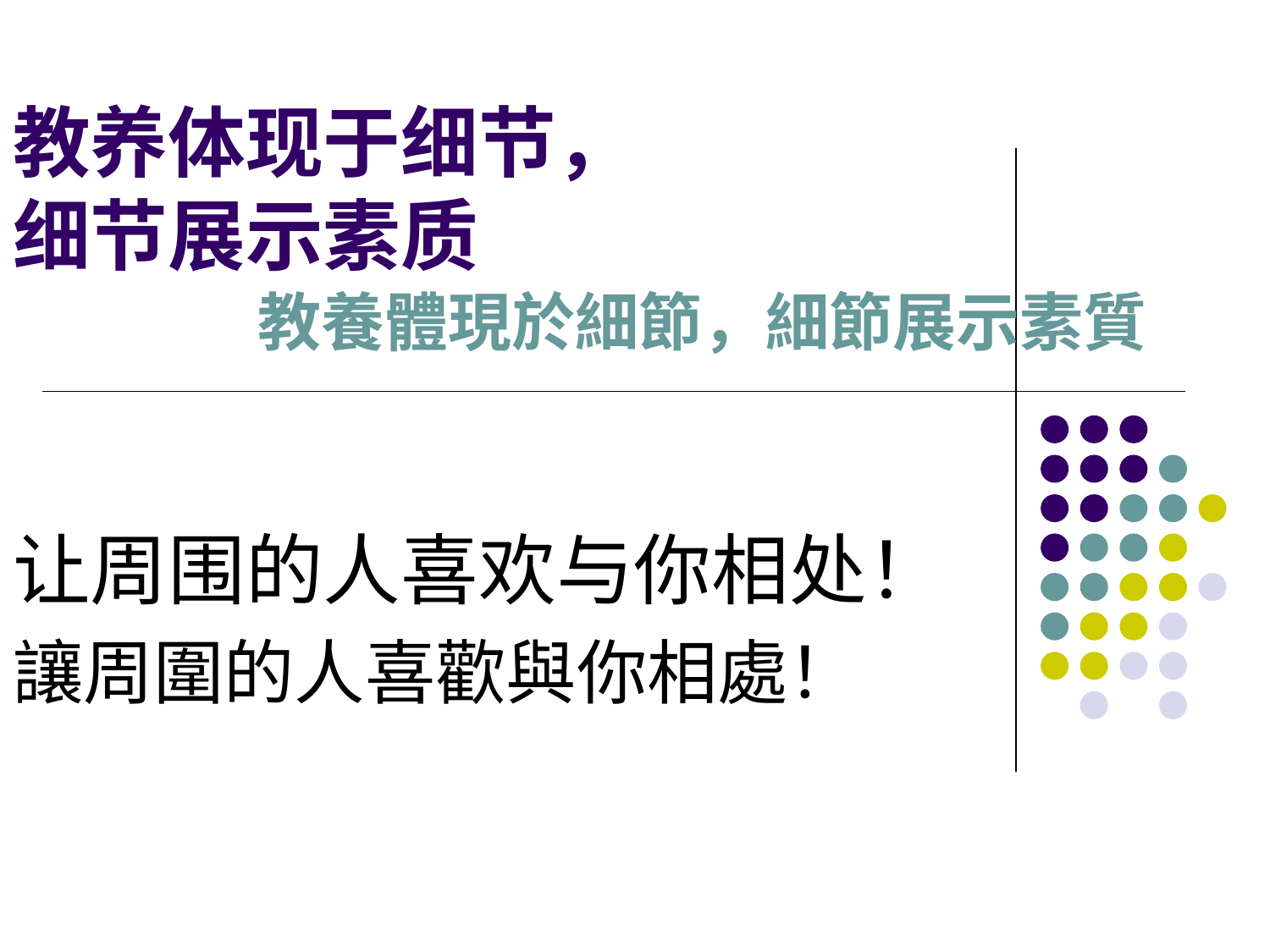

# 教养体现于细节， 细节展示素质
教養體現於細節，細節展示素質

让周围的人喜欢与你相处！
讓周圍的人喜歡與你相處！